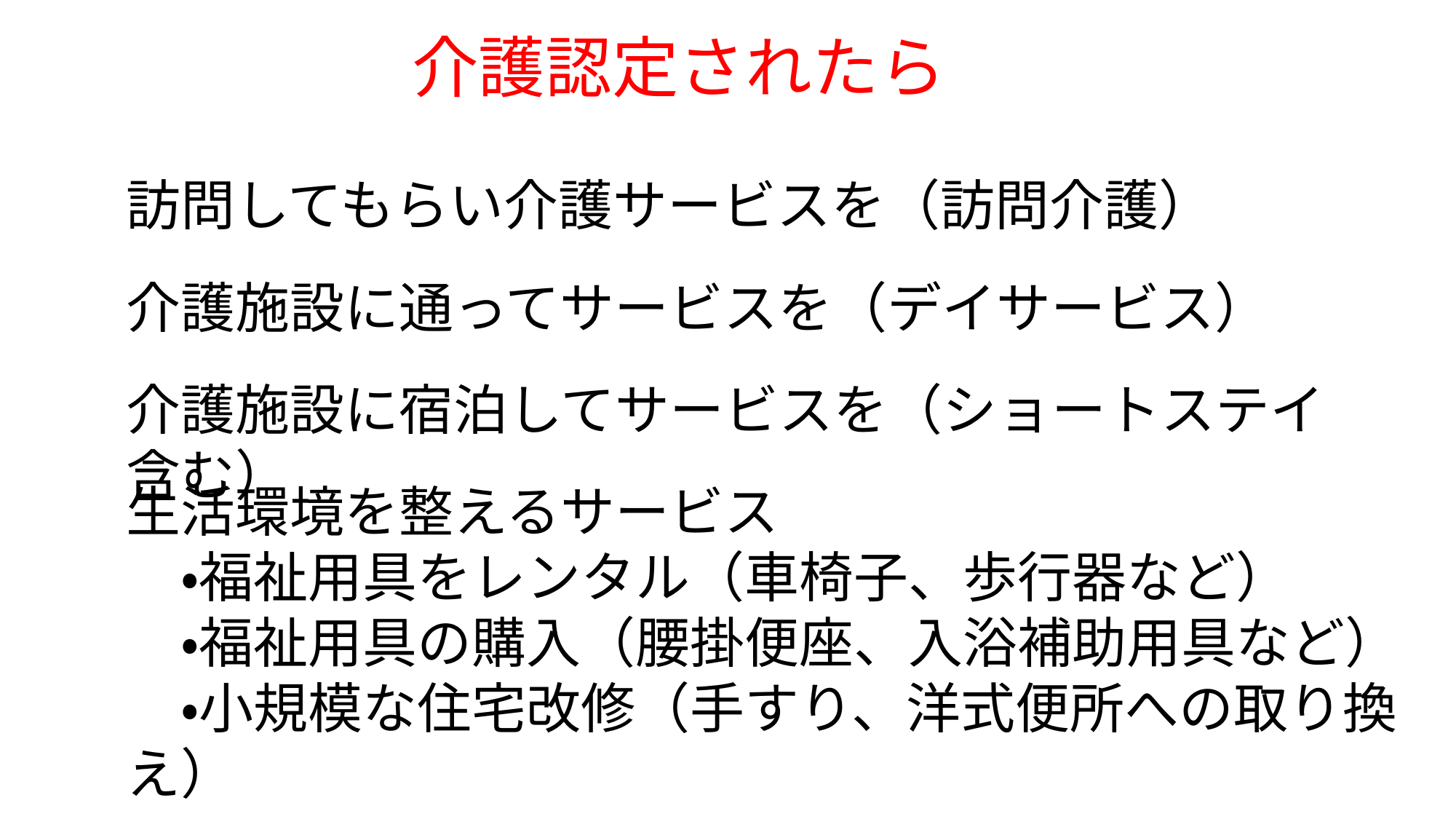

介護認定されたら
訪問してもらい介護サービスを（訪問介護）
介護施設に通ってサービスを（デイサービス）
介護施設に宿泊してサービスを（ショートステイ含む）
生活環境を整えるサービス
　・福祉用具をレンタル（車椅子、歩行器など）
　・福祉用具の購入（腰掛便座、入浴補助用具など）
　・小規模な住宅改修（手すり、洋式便所への取り換え）